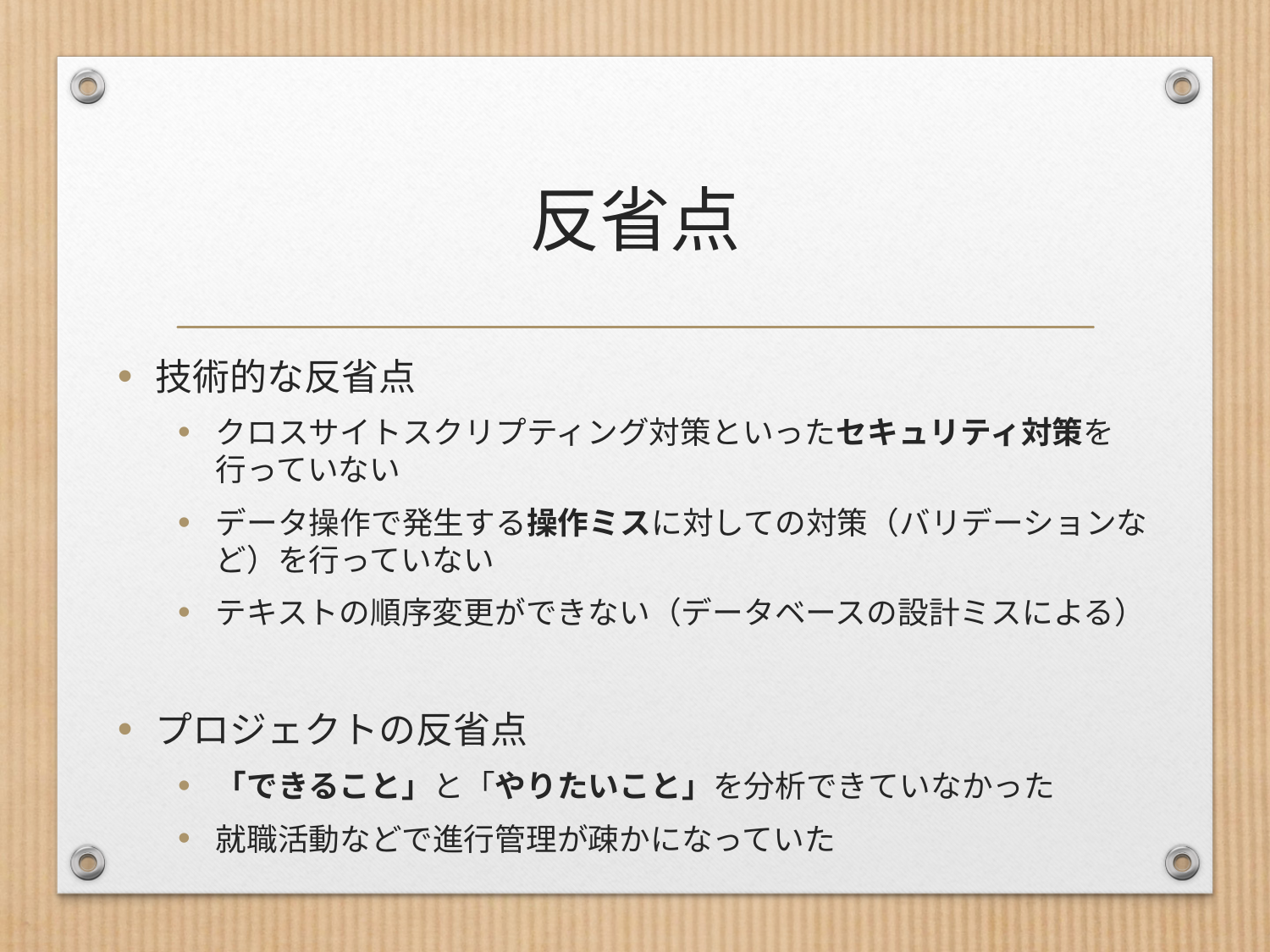

# 反省点
技術的な反省点
クロスサイトスクリプティング対策といったセキュリティ対策を行っていない
データ操作で発生する操作ミスに対しての対策（バリデーションなど）を行っていない
テキストの順序変更ができない（データベースの設計ミスによる）

プロジェクトの反省点
「できること」と「やりたいこと」を分析できていなかった
就職活動などで進行管理が疎かになっていた